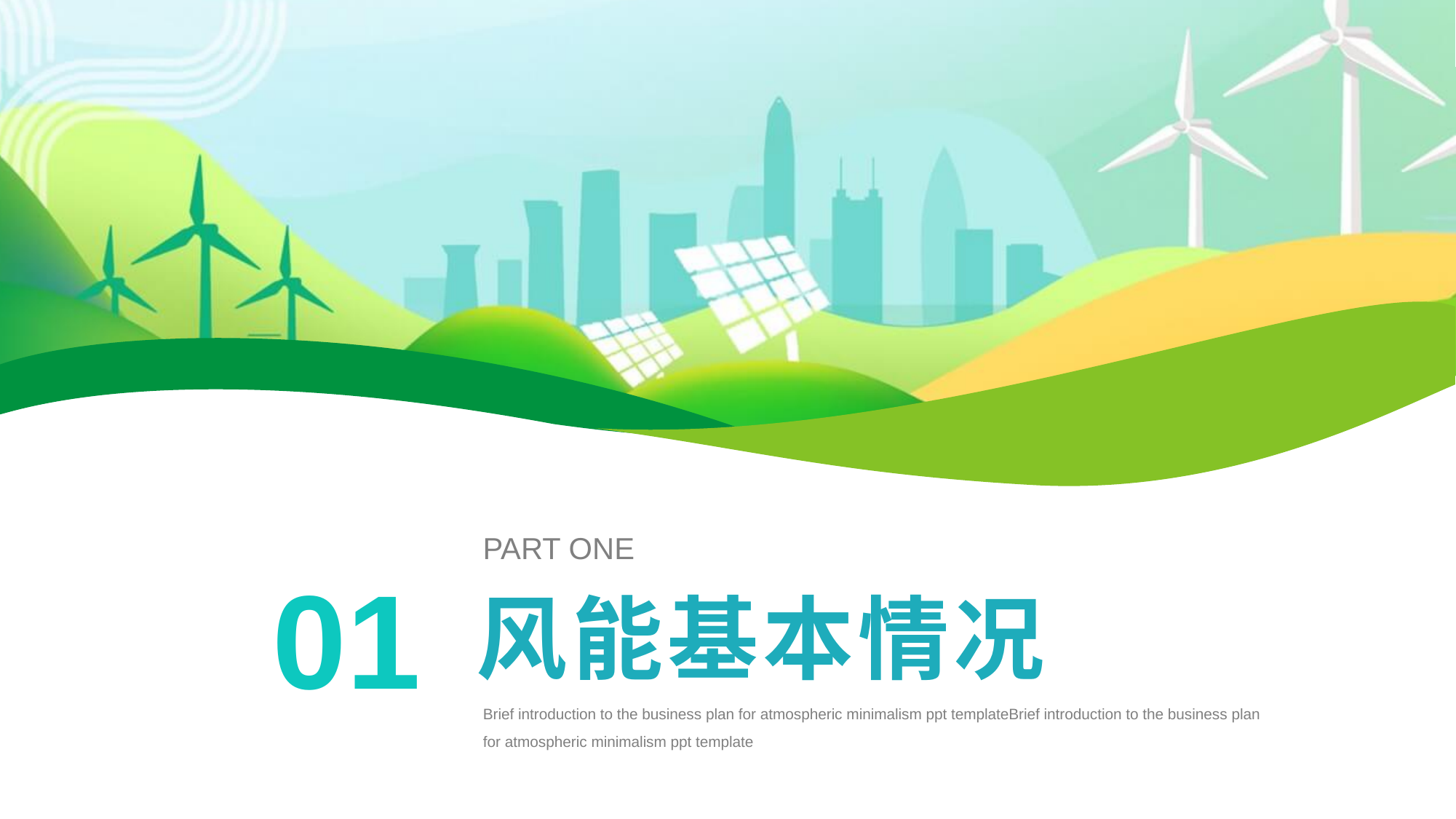

https://www.ypppt.com/
PART ONE
01
风能基本情况
Brief introduction to the business plan for atmospheric minimalism ppt templateBrief introduction to the business plan for atmospheric minimalism ppt template